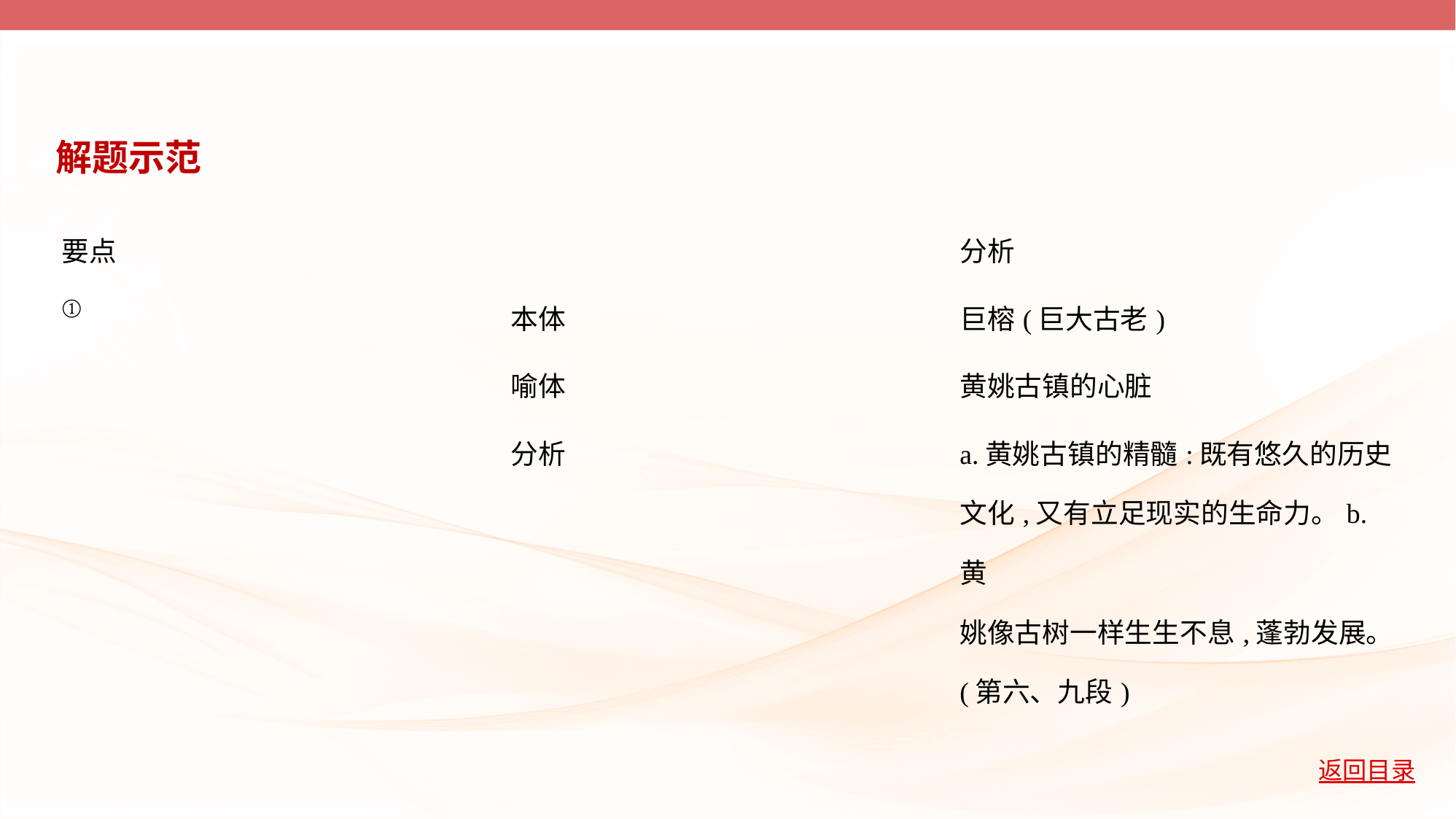

解题示范
| 要点 |  | 分析 |
| --- | --- | --- |
| ① | 本体 | 巨榕(巨大古老) |
|  | 喻体 | 黄姚古镇的心脏 |
|  | 分析 | a.黄姚古镇的精髓:既有悠久的历史 文化,又有立足现实的生命力。b.黄 姚像古树一样生生不息,蓬勃发展。 (第六、九段) |